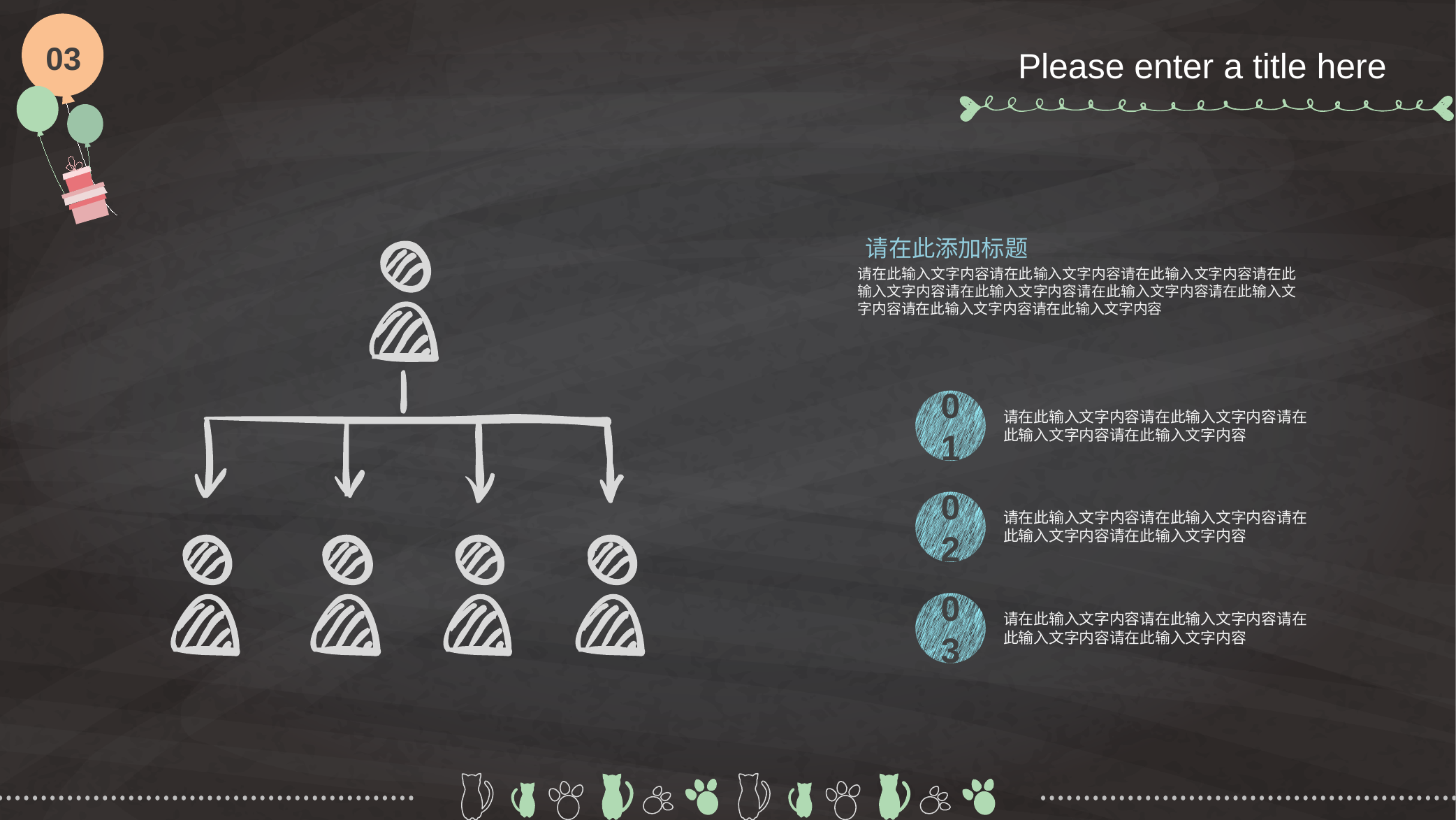

03
Please enter a title here
请在此添加标题
请在此输入文字内容请在此输入文字内容请在此输入文字内容请在此输入文字内容请在此输入文字内容请在此输入文字内容请在此输入文字内容请在此输入文字内容请在此输入文字内容

01
请在此输入文字内容请在此输入文字内容请在此输入文字内容请在此输入文字内容
02
请在此输入文字内容请在此输入文字内容请在此输入文字内容请在此输入文字内容
03
请在此输入文字内容请在此输入文字内容请在此输入文字内容请在此输入文字内容